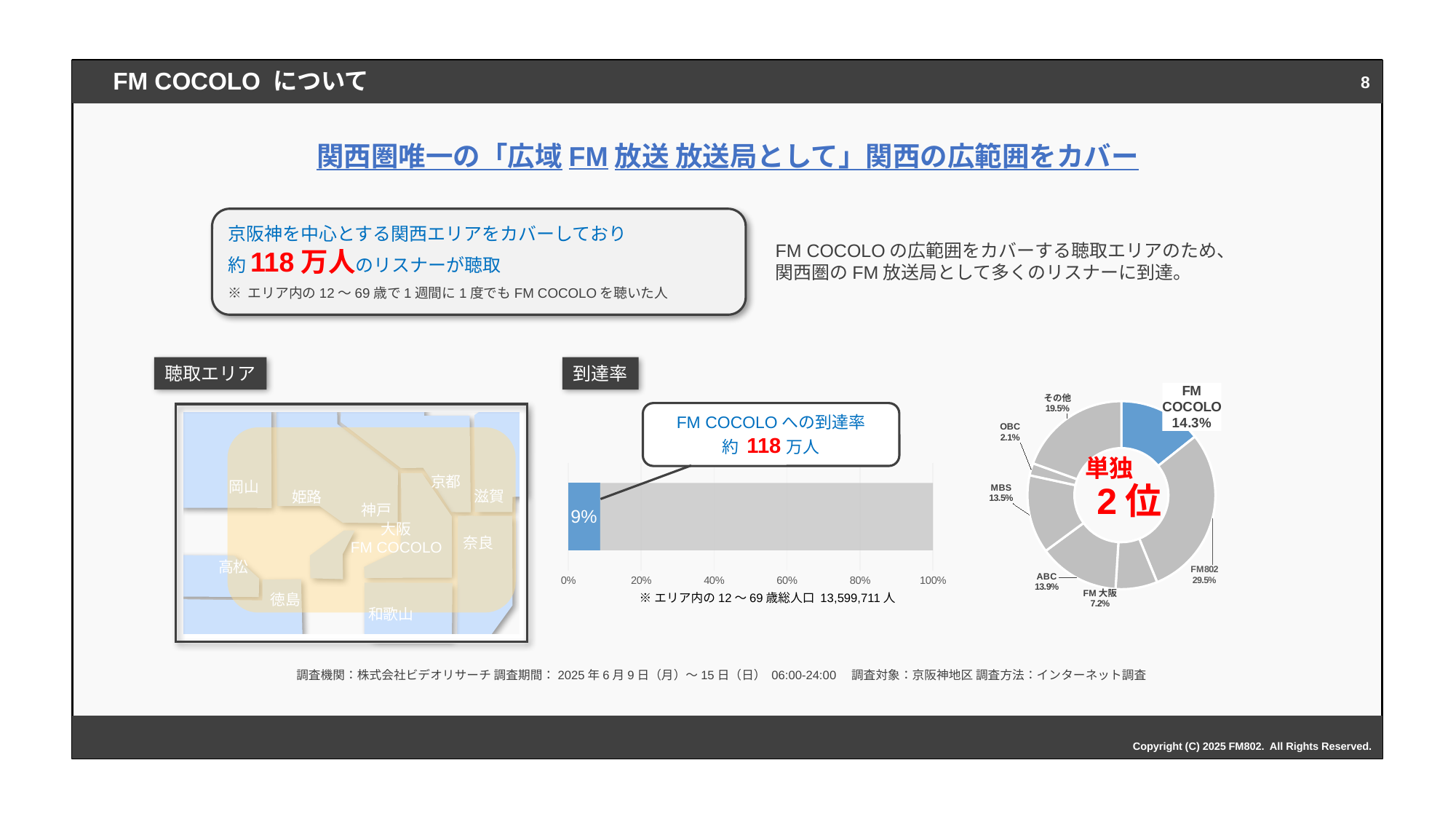

8
# FM COCOLO について
関西圏唯一の「広域FM放送 放送局として」関西の広範囲をカバー
京阪神を中心とする関西エリアをカバーしており
約118万人のリスナーが聴取

※ エリア内の12～69歳で1週間に1度でもFM COCOLOを聴いた人
FM COCOLOの広範囲をカバーする聴取エリアのため、
関西圏のFM放送局として多くのリスナーに到達。
聴取エリア
到達率

### Chart

| Category | シェア率 |
|---|---|
| FM COCOLO | 14.3 |
| FM802 | 29.5 |
| FM大阪 | 7.2 |
| ABC | 13.9 |
| MBS | 13.5 |
| OBC | 2.1 |
| その他 | 19.5 |
FM COCOLOへの到達率
約 118万人

京都
岡山

滋賀
姫路
神戸
大阪
FM COCOLO

奈良

高松

徳島
和歌山

### Chart

| Category | 到達率（％） | 未達 |
|---|---|---|
| カテゴリ 1 | 0.087 | 0.913 |
※エリア内の12～69歳総人口 13,599,711人
調査機関：株式会社ビデオリサーチ 調査期間：2025年6月9日（月）～15日（日） 06:00-24:00　調査対象：京阪神地区 調査方法：インターネット調査